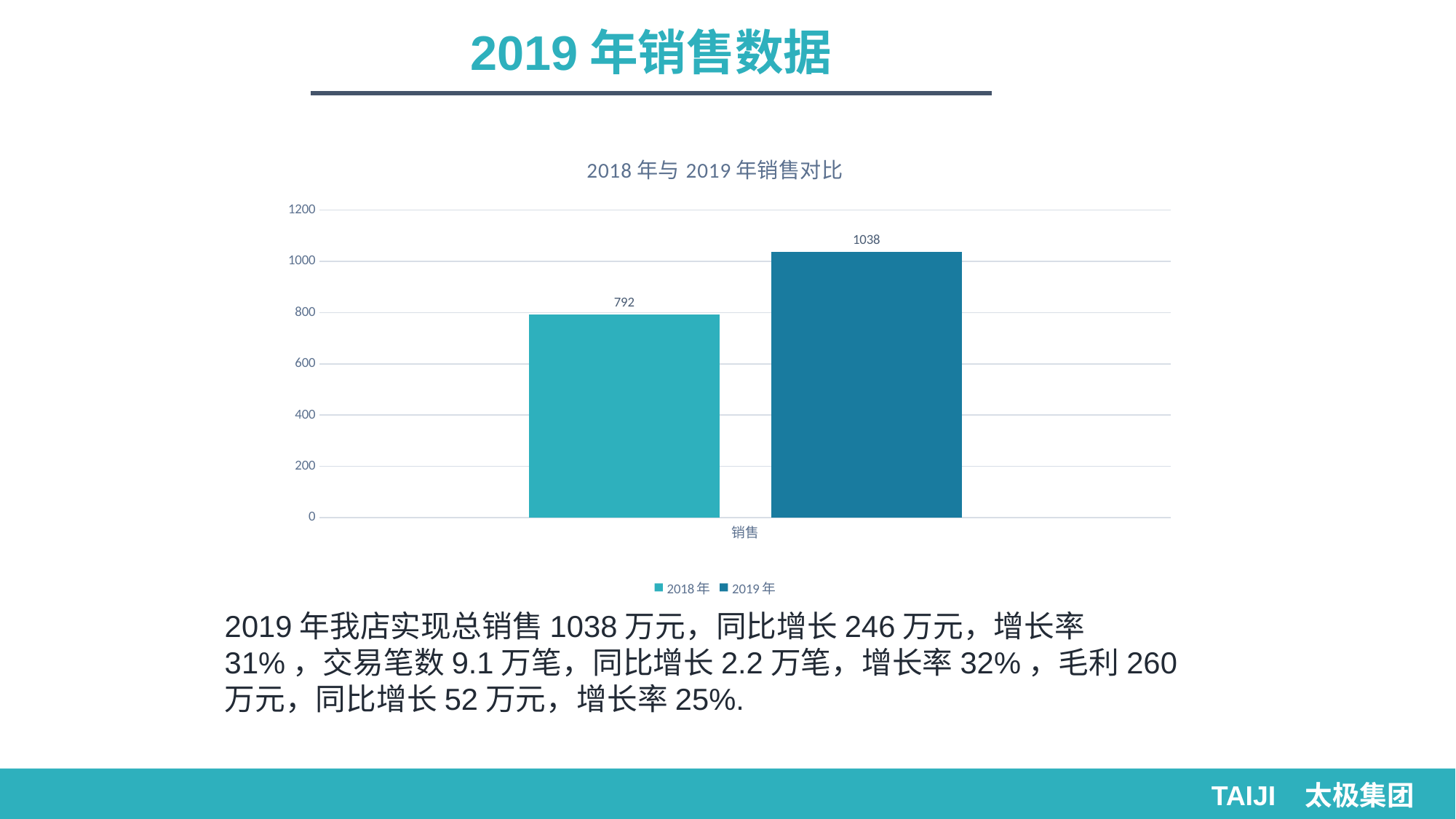

2019年销售数据

### Chart: 2018年与2019年销售对比

| Category | 2018年 | 2019年 |
|---|---|---|
| 销售 | 792.0 | 1038.0 |

2019年我店实现总销售1038万元，同比增长246万元，增长率31%，交易笔数9.1万笔，同比增长2.2万笔，增长率32%，毛利260万元，同比增长52万元，增长率25%.

TAIJI   太极集团